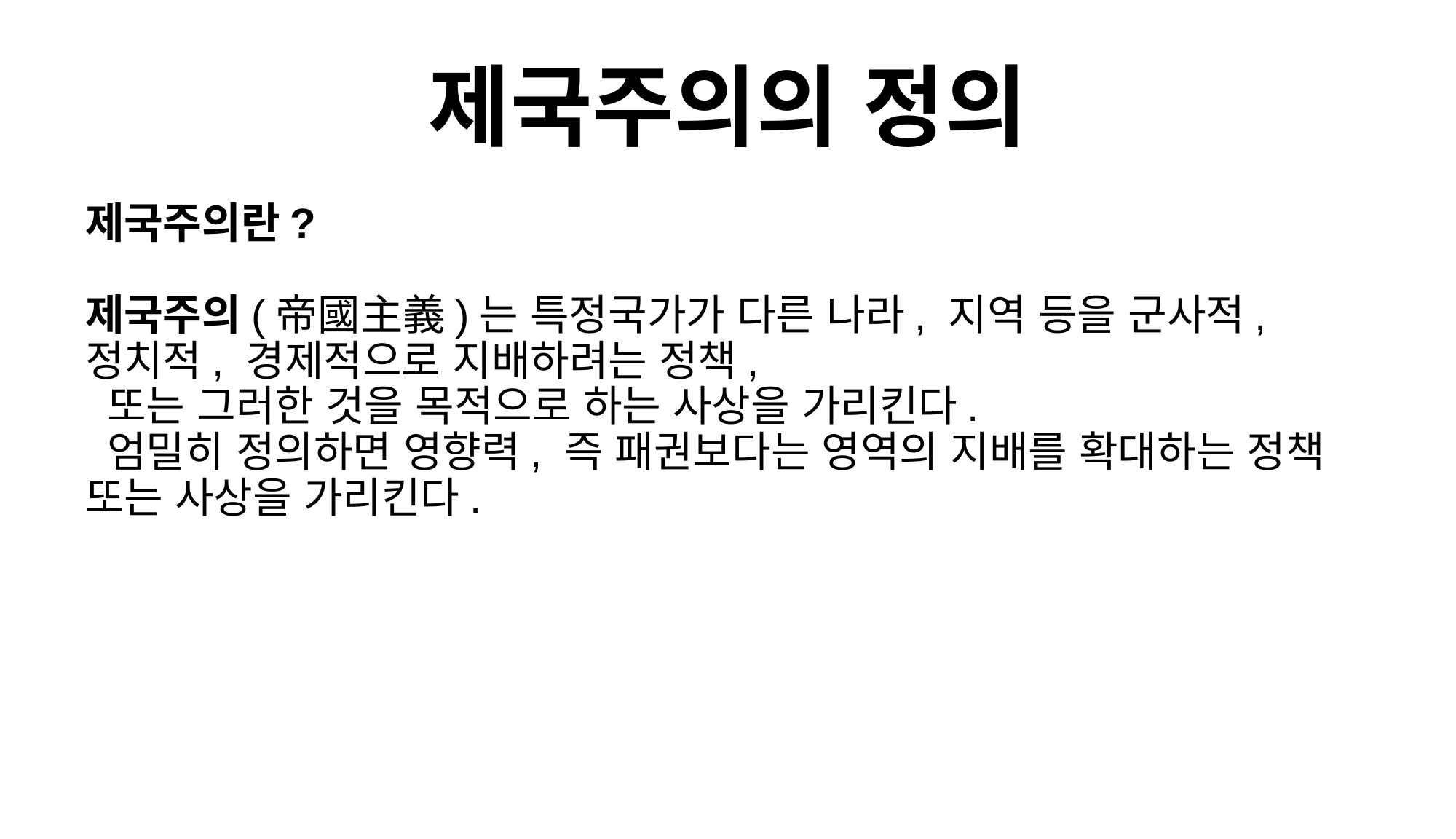

# 제국주의의 정의
제국주의란?

제국주의(帝國主義)는 특정국가가 다른 나라, 지역 등을 군사적, 정치적, 경제적으로 지배하려는 정책,
 또는 그러한 것을 목적으로 하는 사상을 가리킨다.
 엄밀히 정의하면 영향력, 즉 패권보다는 영역의 지배를 확대하는 정책 또는 사상을 가리킨다.